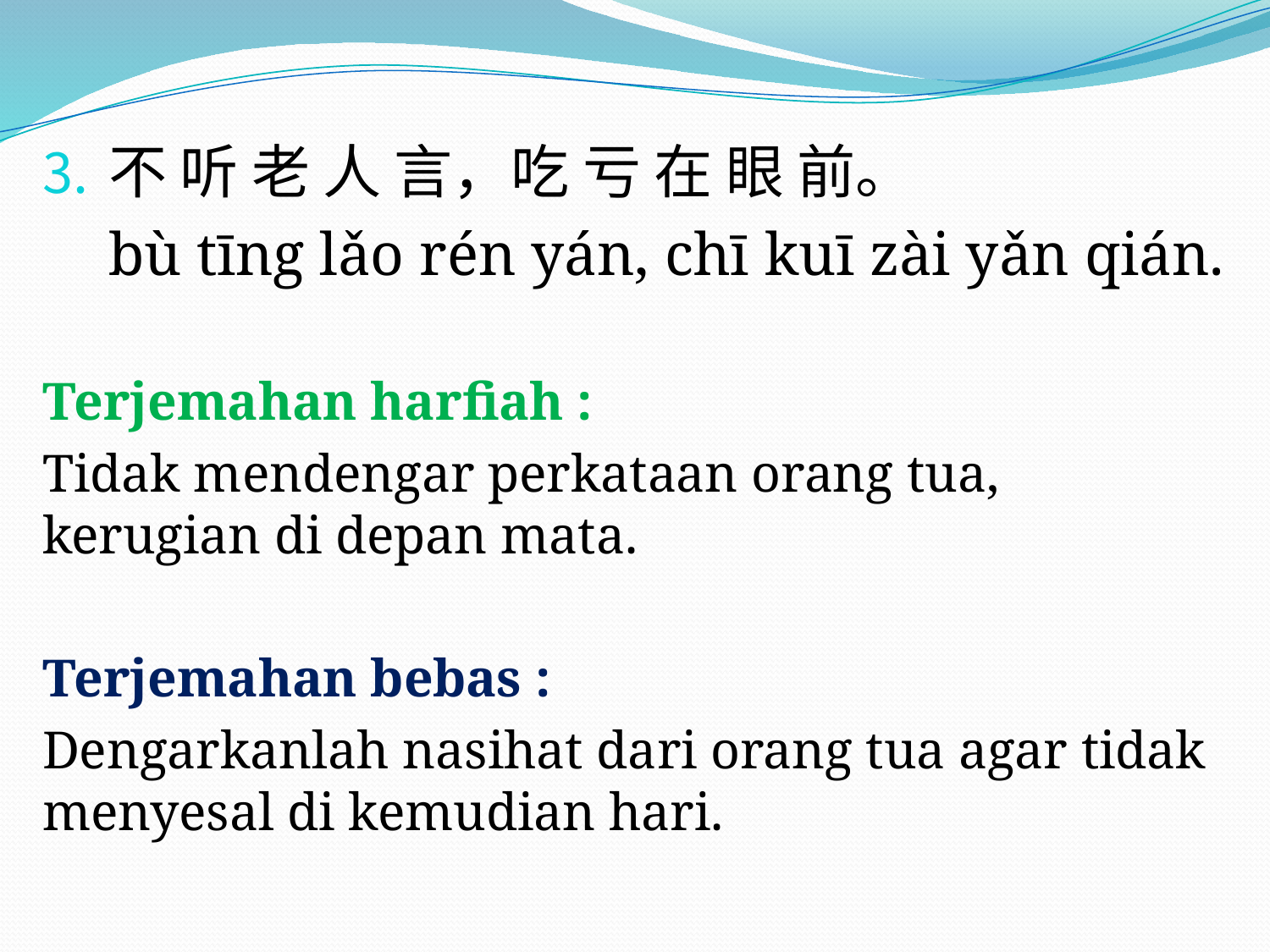

不 听 老 人 言，吃 亏 在 眼 前。
	bù tīng lǎo rén yán, chī kuī zài yǎn qián.

Terjemahan harfiah :
Tidak mendengar perkataan orang tua, kerugian di depan mata.

Terjemahan bebas :
Dengarkanlah nasihat dari orang tua agar tidak menyesal di kemudian hari.